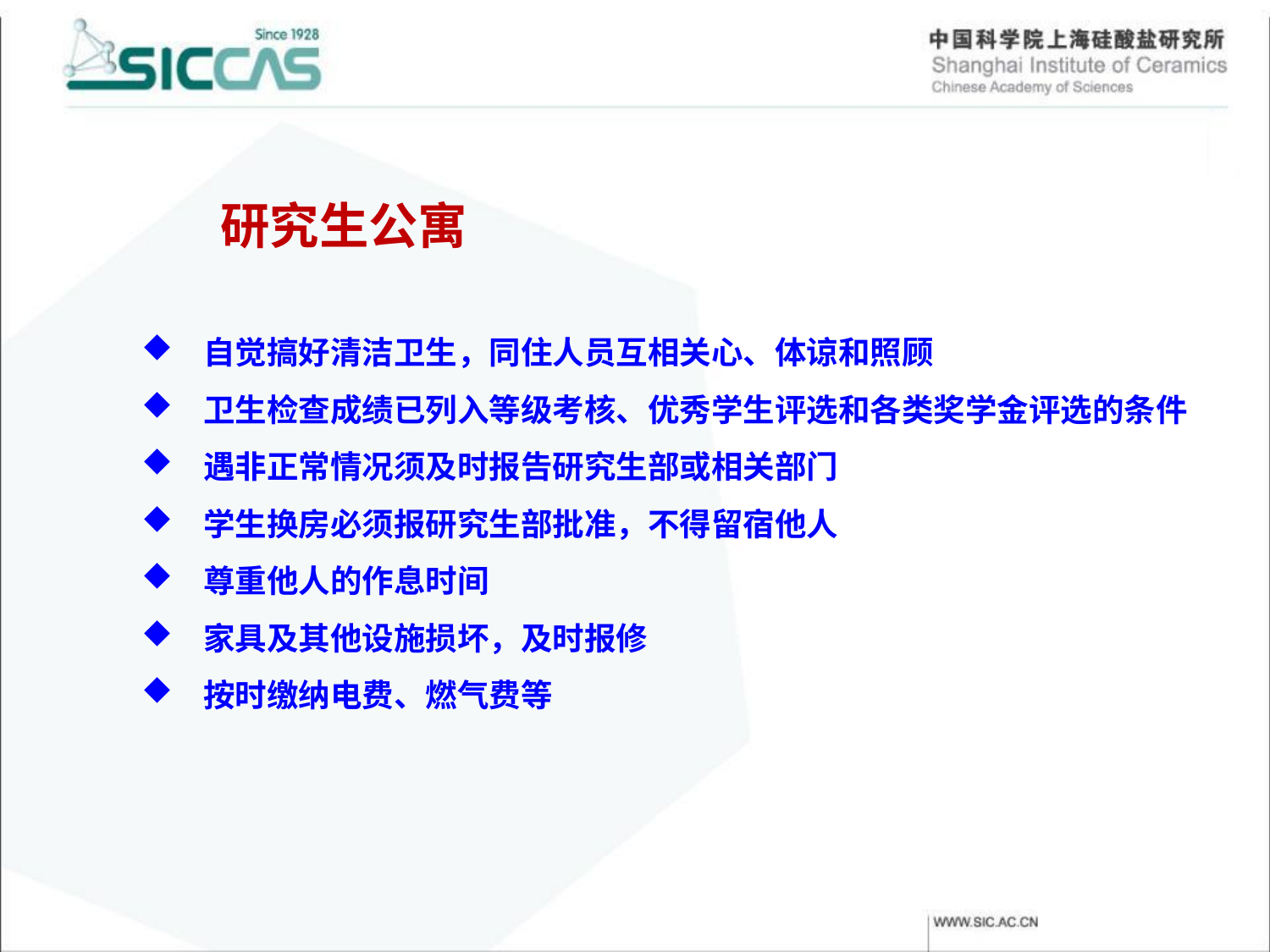

研究生公寓
自觉搞好清洁卫生，同住人员互相关心、体谅和照顾
卫生检查成绩已列入等级考核、优秀学生评选和各类奖学金评选的条件
遇非正常情况须及时报告研究生部或相关部门
学生换房必须报研究生部批准，不得留宿他人
尊重他人的作息时间
家具及其他设施损坏，及时报修
按时缴纳电费、燃气费等